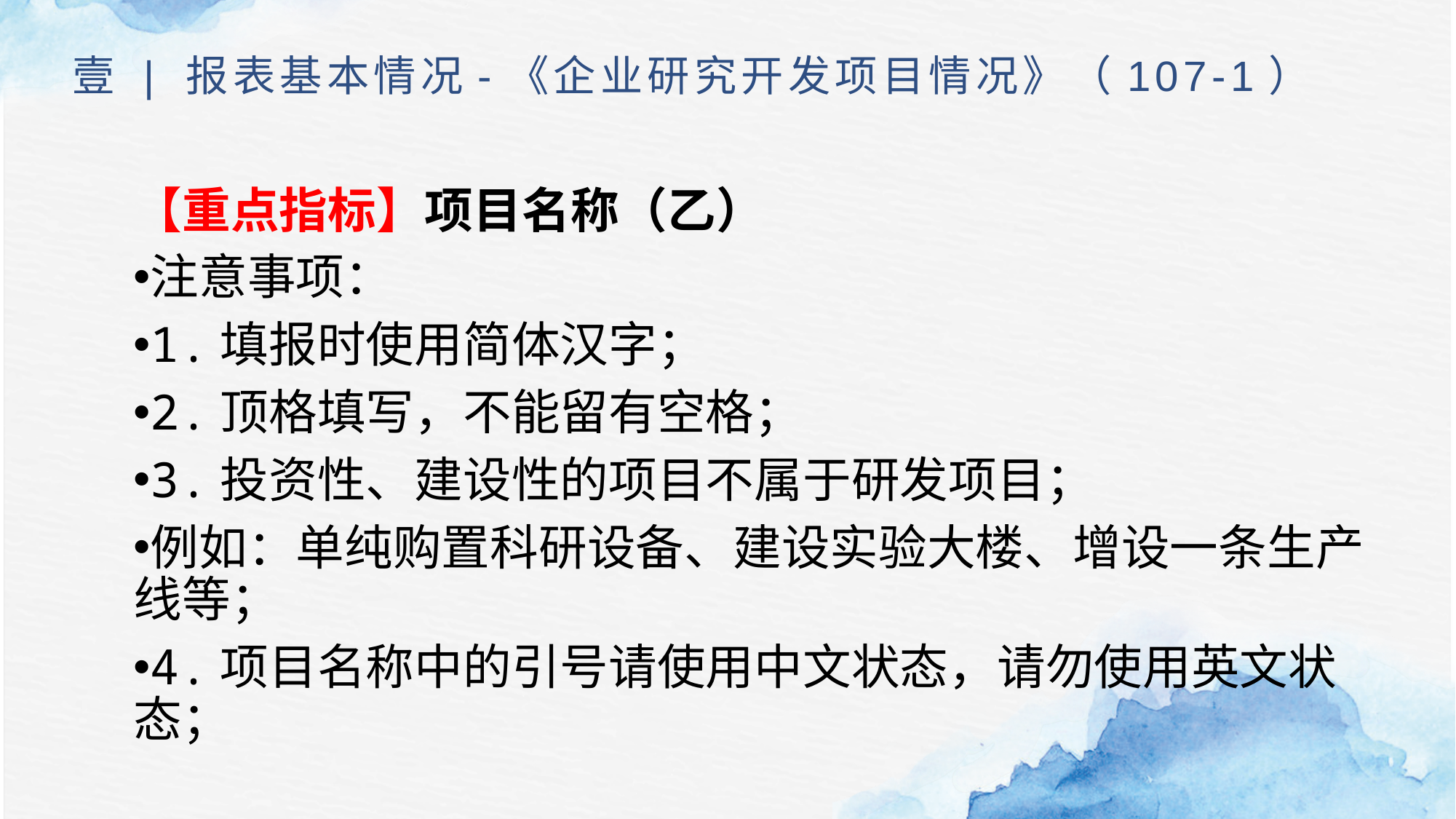

# 壹 | 报表基本情况-《企业研究开发项目情况》（107-1）
【重点指标】项目名称（乙）
注意事项：
1.填报时使用简体汉字；
2.顶格填写，不能留有空格；
3.投资性、建设性的项目不属于研发项目；
例如：单纯购置科研设备、建设实验大楼、增设一条生产线等；
4.项目名称中的引号请使用中文状态，请勿使用英文状态；